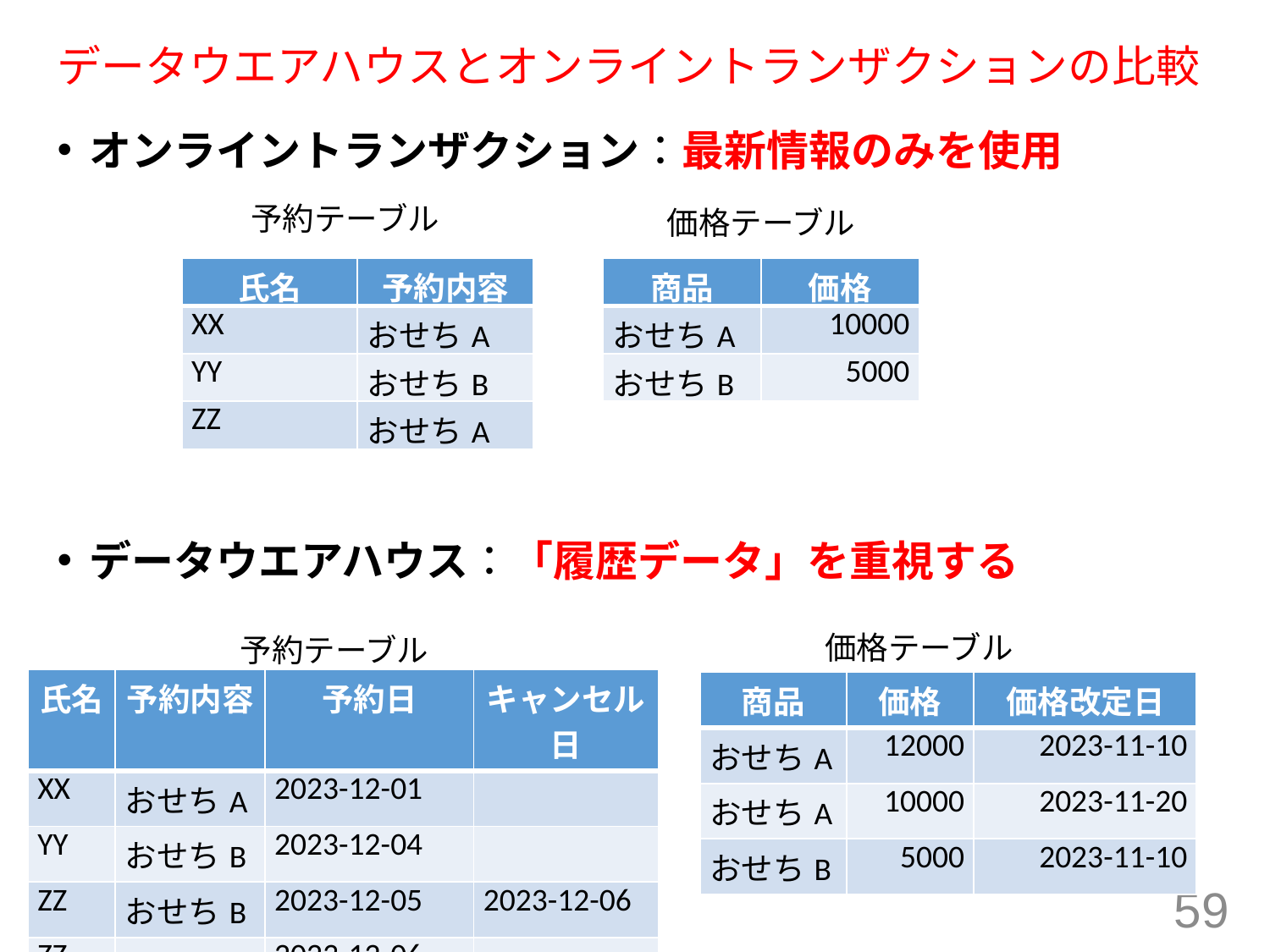

# データウエアハウスとオンライントランザクションの比較
オンライントランザクション：最新情報のみを使用

データウエアハウス：「履歴データ」を重視する
予約テーブル
価格テーブル
| 氏名 | 予約内容 |
| --- | --- |
| XX | おせちA |
| YY | おせちB |
| ZZ | おせちA |
| 商品 | 価格 |
| --- | --- |
| おせちA | 10000 |
| おせちB | 5000 |
価格テーブル
予約テーブル
| 氏名 | 予約内容 | 予約日 | キャンセル日 |
| --- | --- | --- | --- |
| XX | おせちA | 2023-12-01 |  |
| YY | おせちB | 2023-12-04 |  |
| ZZ | おせちB | 2023-12-05 | 2023-12-06 |
| ZZ | おせちA | 2023-12-06 |  |
| 商品 | 価格 | 価格改定日 |
| --- | --- | --- |
| おせちA | 12000 | 2023-11-10 |
| おせちA | 10000 | 2023-11-20 |
| おせちB | 5000 | 2023-11-10 |
59